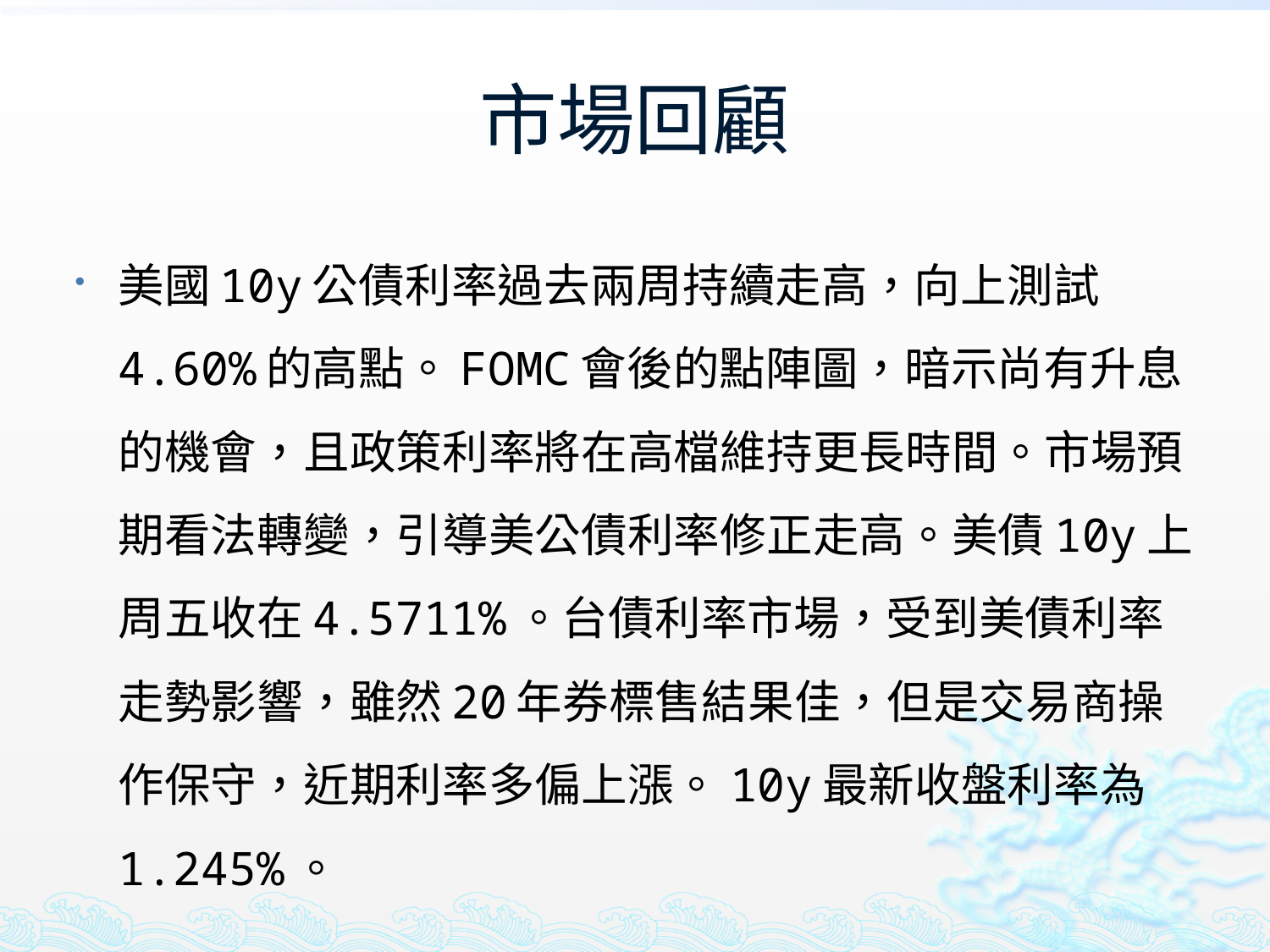

# 市場回顧
美國10y公債利率過去兩周持續走高，向上測試4.60%的高點。FOMC會後的點陣圖，暗示尚有升息的機會，且政策利率將在高檔維持更長時間。市場預期看法轉變，引導美公債利率修正走高。美債10y上周五收在4.5711%。台債利率市場，受到美債利率走勢影響，雖然20年券標售結果佳，但是交易商操作保守，近期利率多偏上漲。10y最新收盤利率為1.245%。